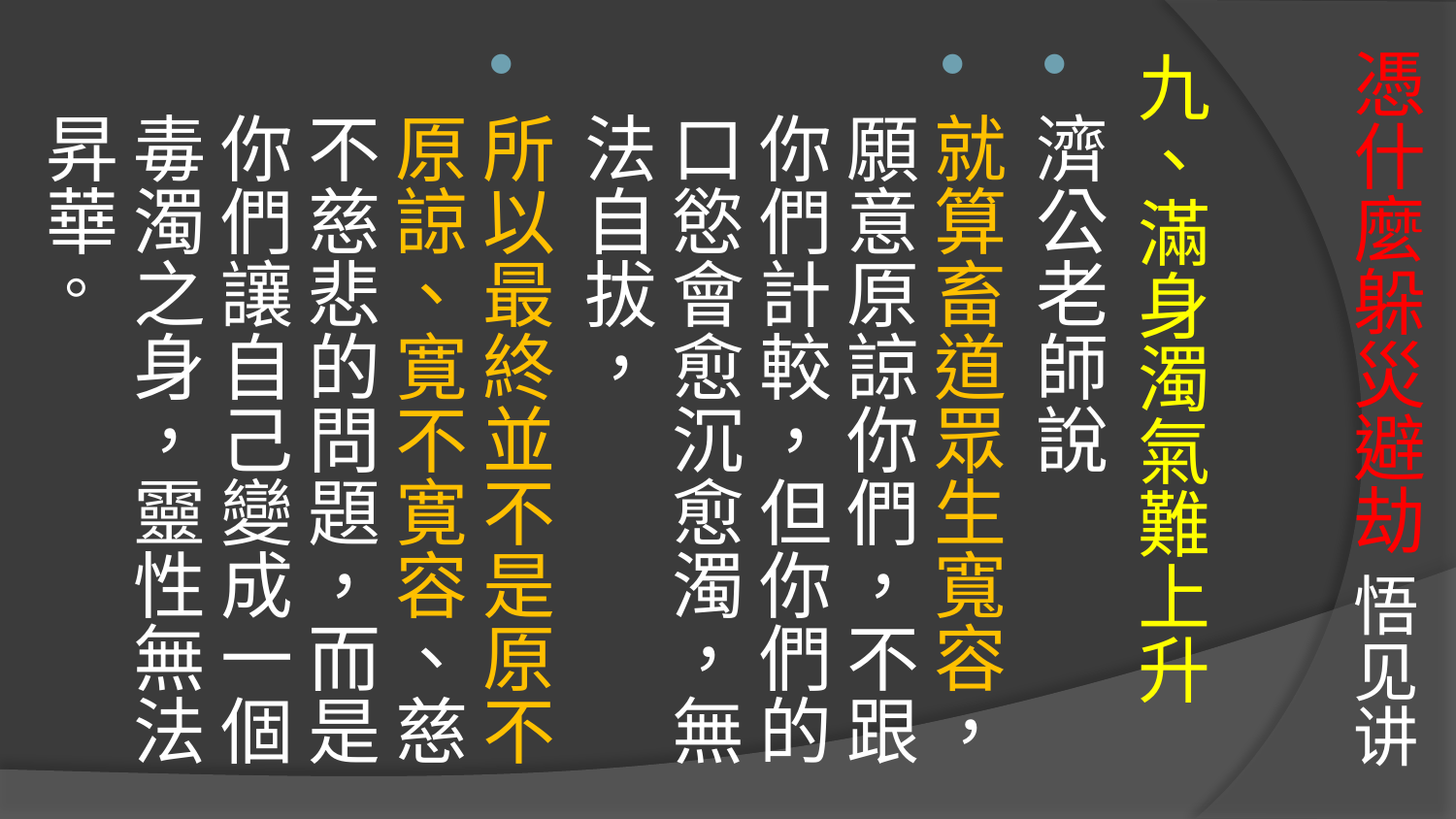

# 憑什麼躲災避劫 悟见讲
九、滿身濁氣難上升
濟公老師說
就算畜道眾生寬容，願意原諒你們，不跟你們計較，但你們的口慾會愈沉愈濁，無法自拔，
所以最終並不是原不原諒、寛不寛容、慈不慈悲的問題，而是你們讓自己變成一個毒濁之身，靈性無法昇華。